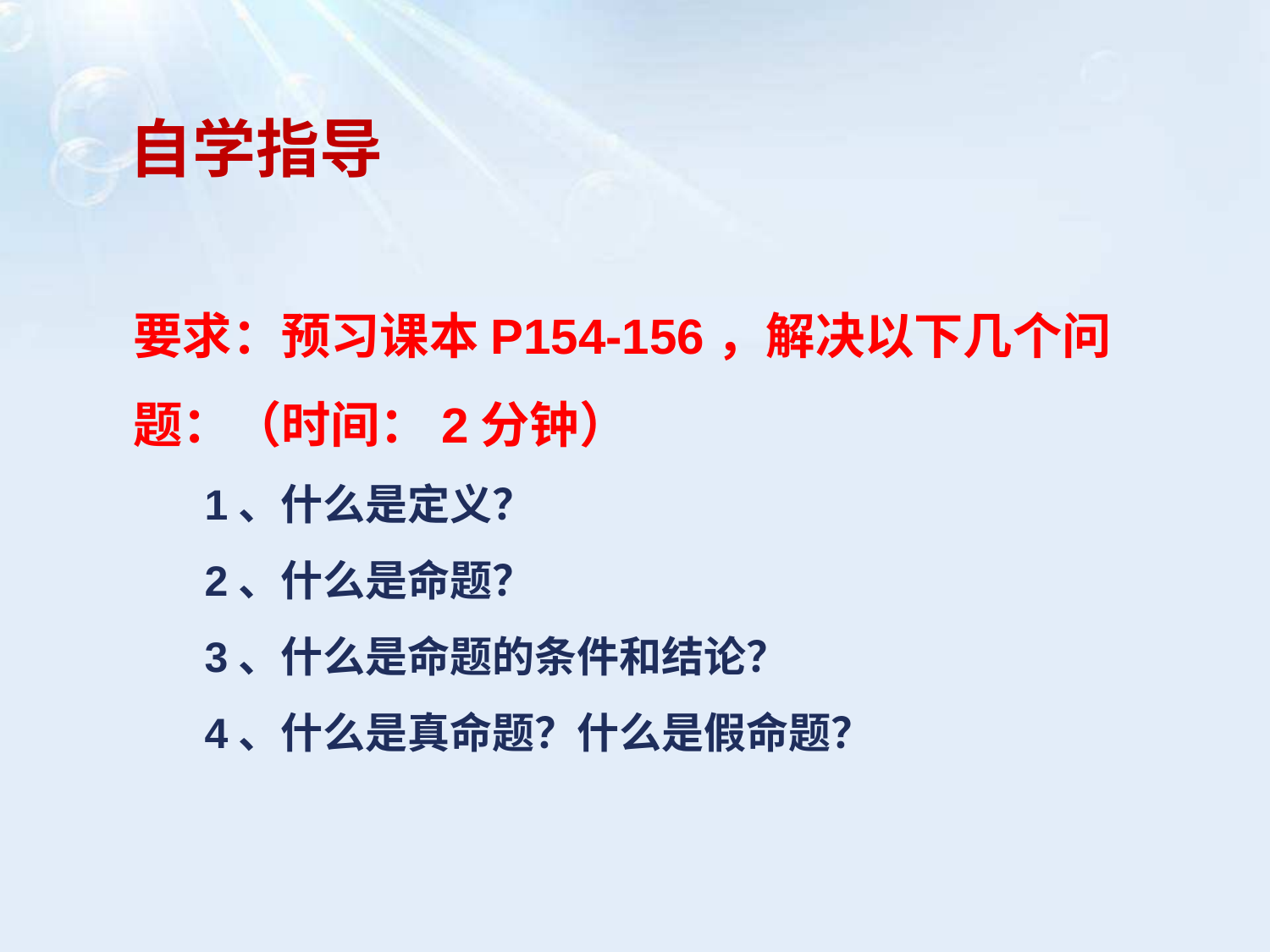

自学指导
要求：预习课本P154-156，解决以下几个问题：（时间：2分钟）
      1、什么是定义？
      2、什么是命题？
      3、什么是命题的条件和结论？
      4、什么是真命题？什么是假命题？